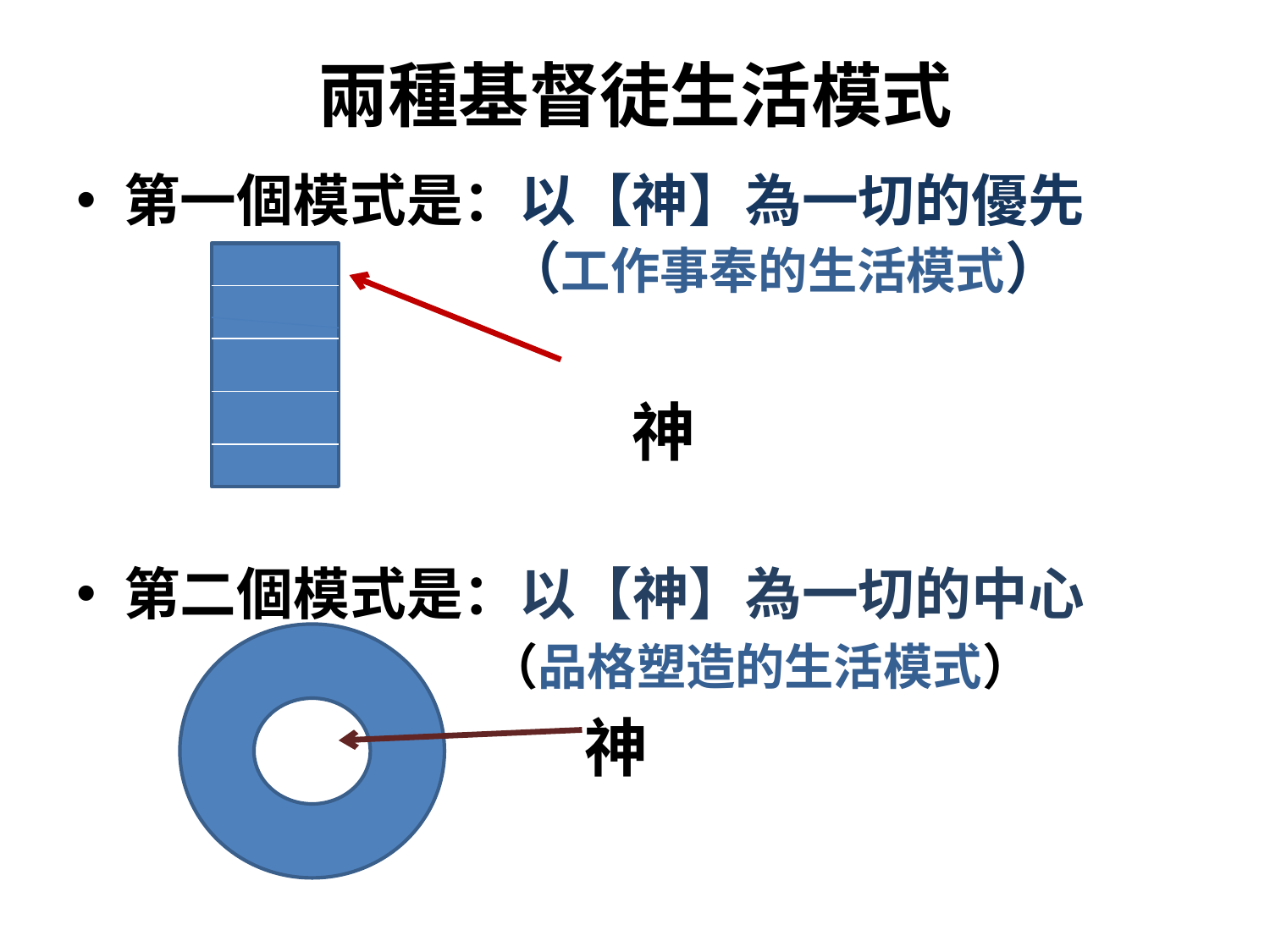

# 兩種基督徒生活模式
第一個模式是：以【神】為一切的優先				（工作事奉的生活模式）

					神

第二個模式是：以【神】為一切的中心
	（品格塑造的生活模式）
神